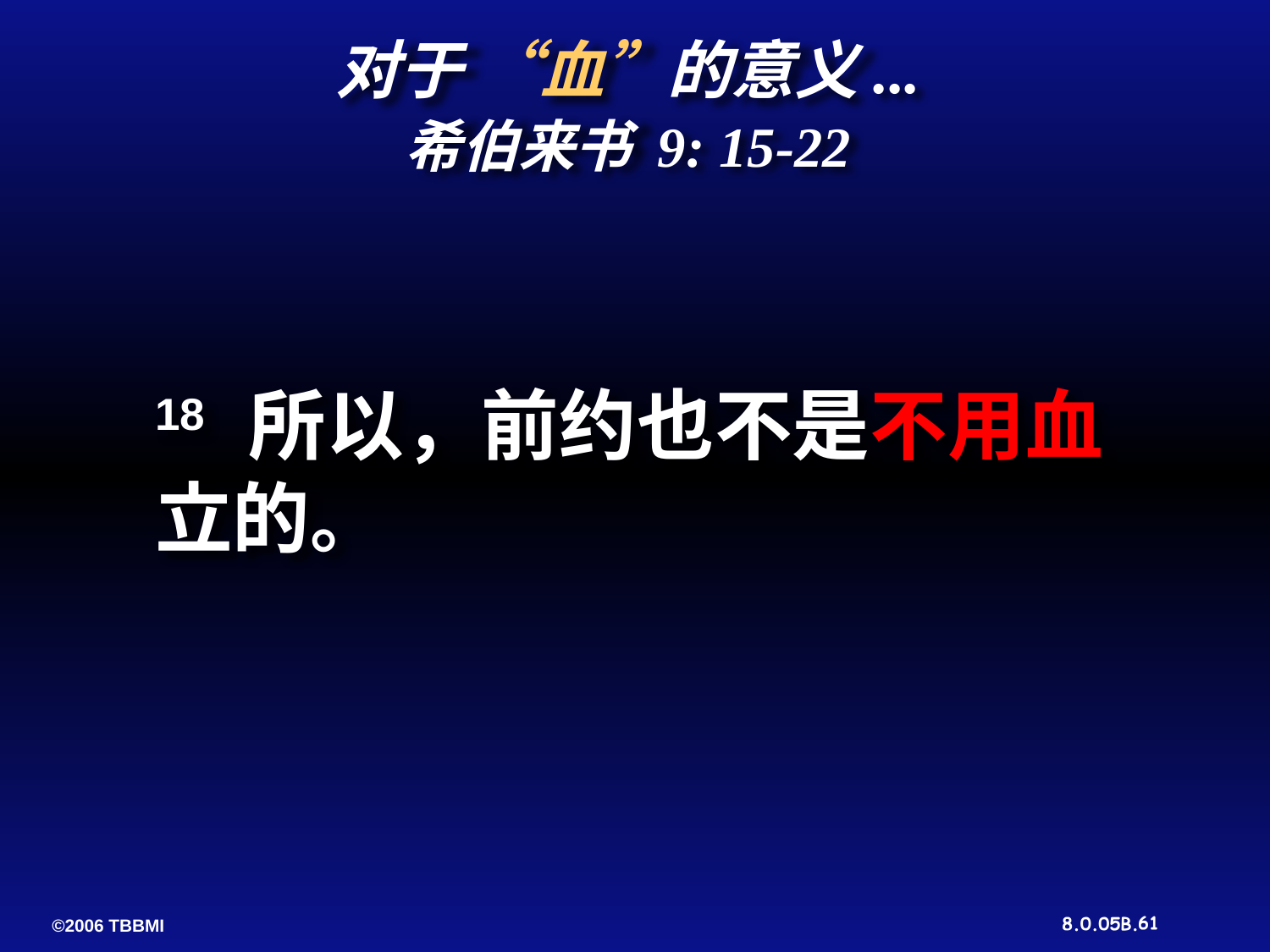

对于 “血”的意义...
希伯来书 9: 15-22
18  所以，前约也不是不用血立的。

61